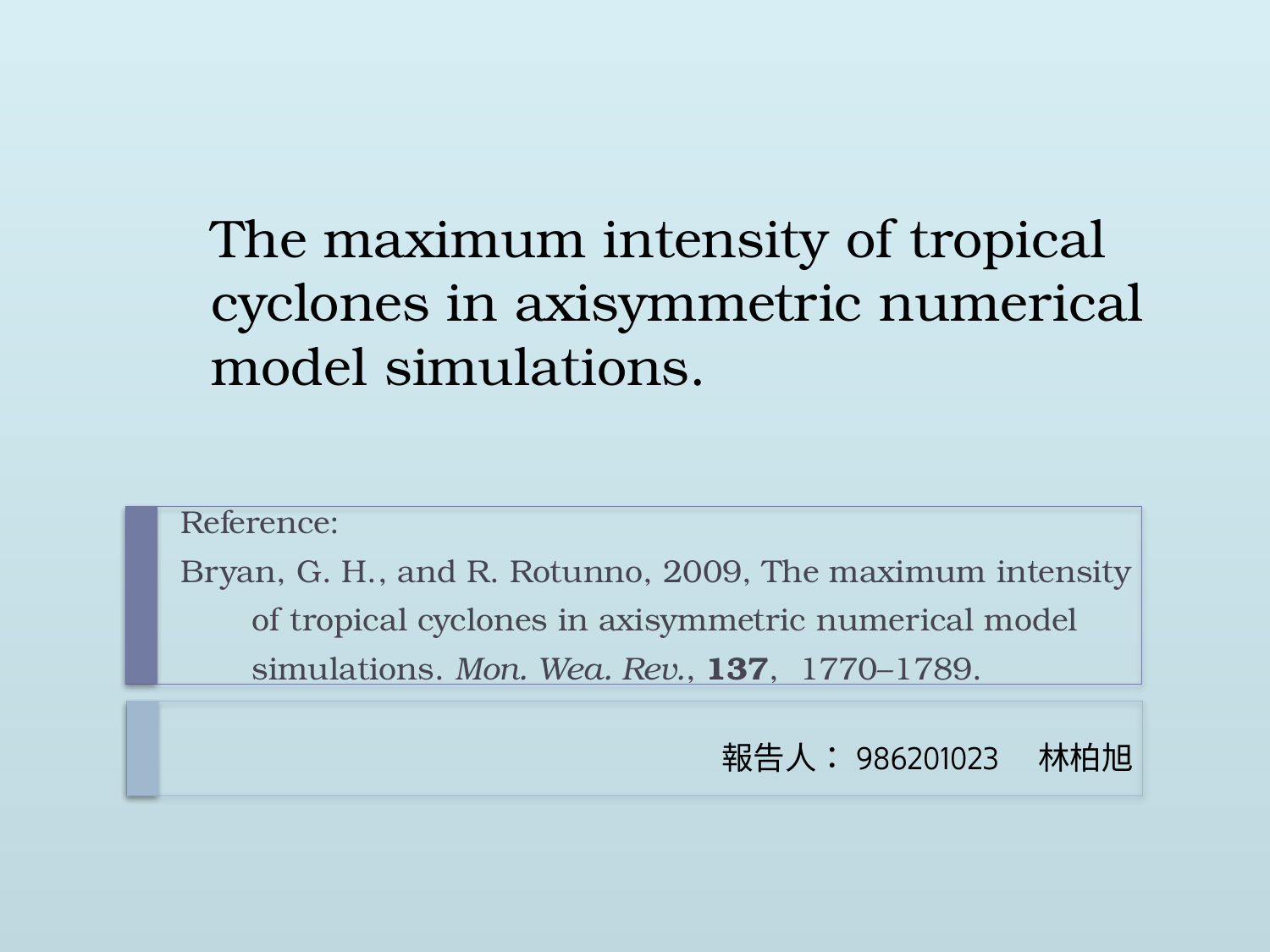

# The maximum intensity of tropical cyclones in axisymmetric numerical model simulations.
Reference:
Bryan, G. H., and R. Rotunno, 2009, The maximum intensity
　　of tropical cyclones in axisymmetric numerical model
　　simulations. Mon. Wea. Rev., 137,  1770–1789.
報告人：986201023　林柏旭